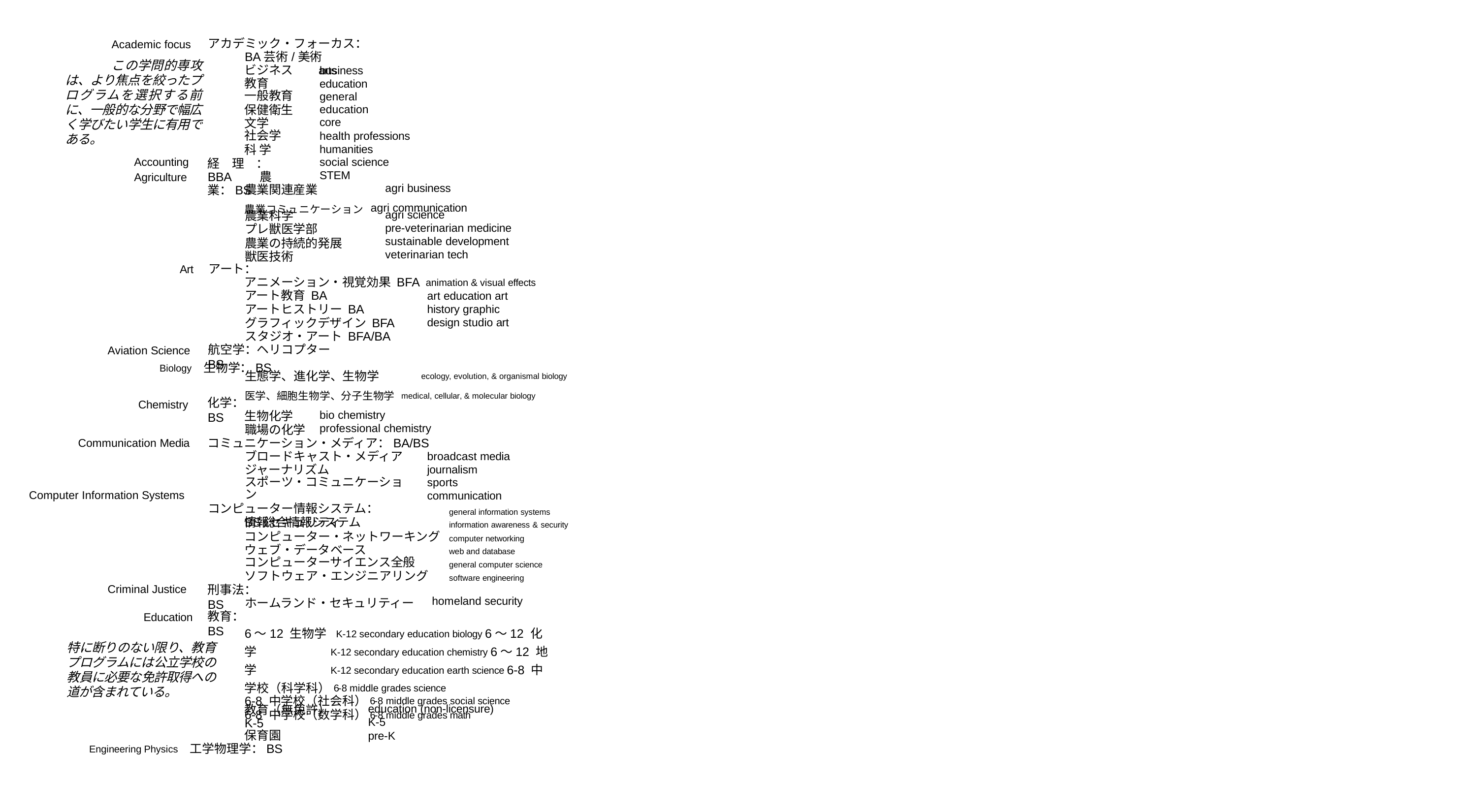

Academic focus
この学問的専攻は、より焦点を絞ったプログラムを選択する前に、一般的な分野で幅広く学びたい学生に有用である。
アカデミック・フォーカス：BA芸術/美術	arts
ビジネス教育
一般教育
保健衛生文学
社会学
科学経理：BBA農業：BS
business education
general education core
health professions humanities
social science
STEM
Accounting Agriculture
agri business
農業関連産業
農業コミュニケーション agri communication
agri science
pre-veterinarian medicine sustainable development veterinarian tech
農業科学
プレ獣医学部
農業の持続的発展獣医技術
Art	アート：
アニメーション・視覚効果 BFA animation & visual effects
アート教育 BA
アートヒストリー BA
グラフィックデザイン BFAスタジオ・アート BFA/BA
art education art history graphic design studio art
航空学：ヘリコプター BS
Aviation Science
Biology 生物学：BS
生態学、進化学、生物学
ecology, evolution, & organismal biology
医学、細胞生物学、分子生物学 medical, cellular, & molecular biology
化学：BS
Chemistry
bio chemistry professional chemistry
生物化学
職場の化学
コミュニケーション・メディア：BA/BS
Communication Media
ブロードキャスト・メディアジャーナリズム
スポーツ・コミュニケーション
コンピューター情報システム：BS総合情報システム
broadcast media journalism
sports communication
Computer Information Systems
general information systems information awareness & security computer networking
web and database
general computer science software engineering
情報セキュリティ
コンピューター・ネットワーキングウェブ・データベース
コンピューターサイエンス全般
ソフトウェア・エンジニアリング
刑事法：BS
Criminal Justice
homeland security
ホームランド・セキュリティー
教育：BS
Education
6～12 生物学 K-12 secondary education biology 6～12 化学	K-12 secondary education chemistry 6～12 地学	K-12 secondary education earth science 6-8 中学校（科学科）6-8 middle grades science
6-8 中学校（社会科）6-8 middle grades social science
6-8 中学校（数学科）6-8 middle grades math
特に断りのない限り、教育プログラムには公立学校の教員に必要な免許取得への道が含まれている。
教育（無免許） K-5
保育園
Engineering Physics 工学物理学：BS
education (non-licensure)
K-5
pre-K